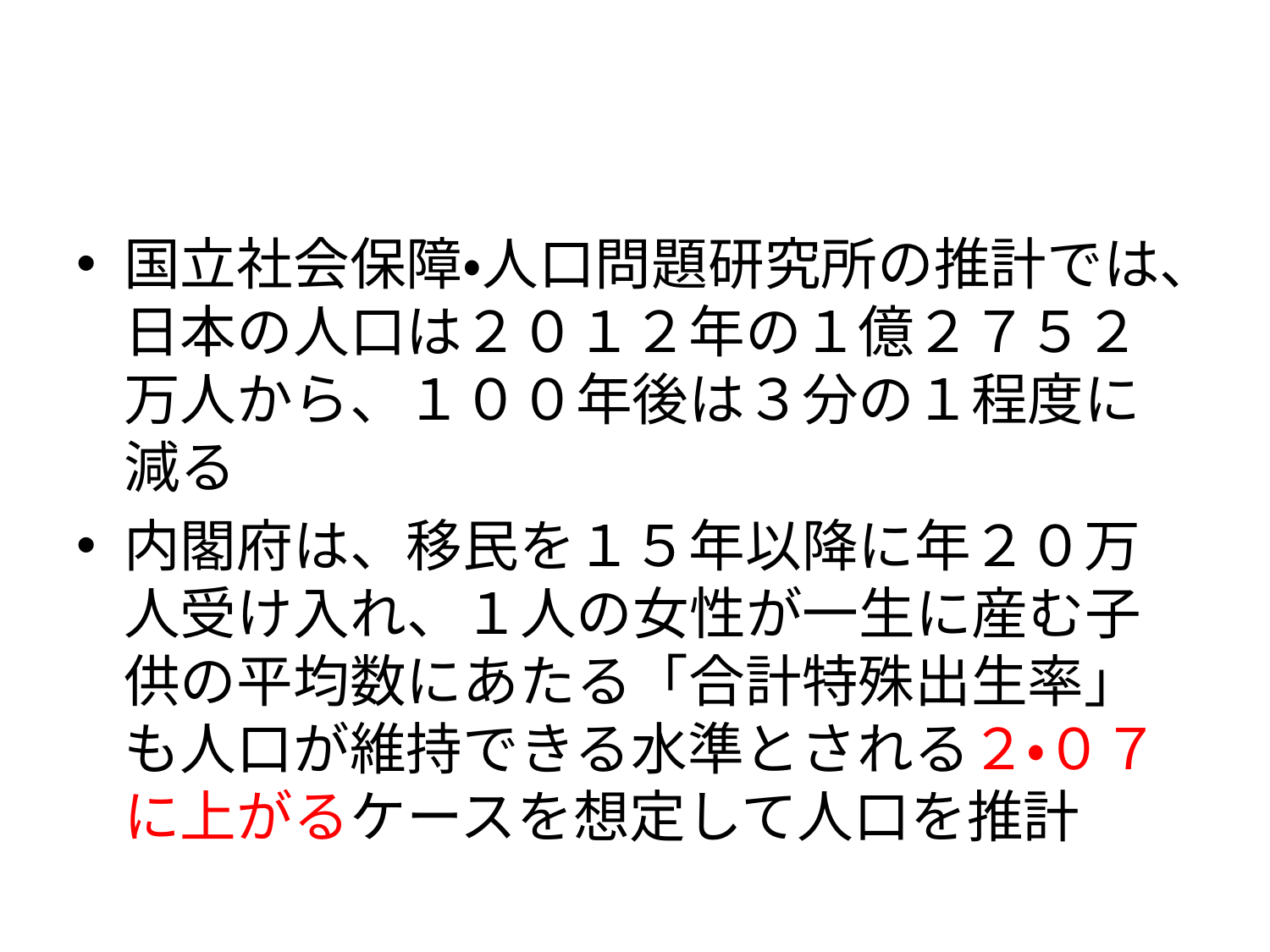

#
国立社会保障・人口問題研究所の推計では、日本の人口は２０１２年の１億２７５２万人から、１００年後は３分の１程度に減る
内閣府は、移民を１５年以降に年２０万人受け入れ、１人の女性が一生に産む子供の平均数にあたる「合計特殊出生率」も人口が維持できる水準とされる２・０７に上がるケースを想定して人口を推計